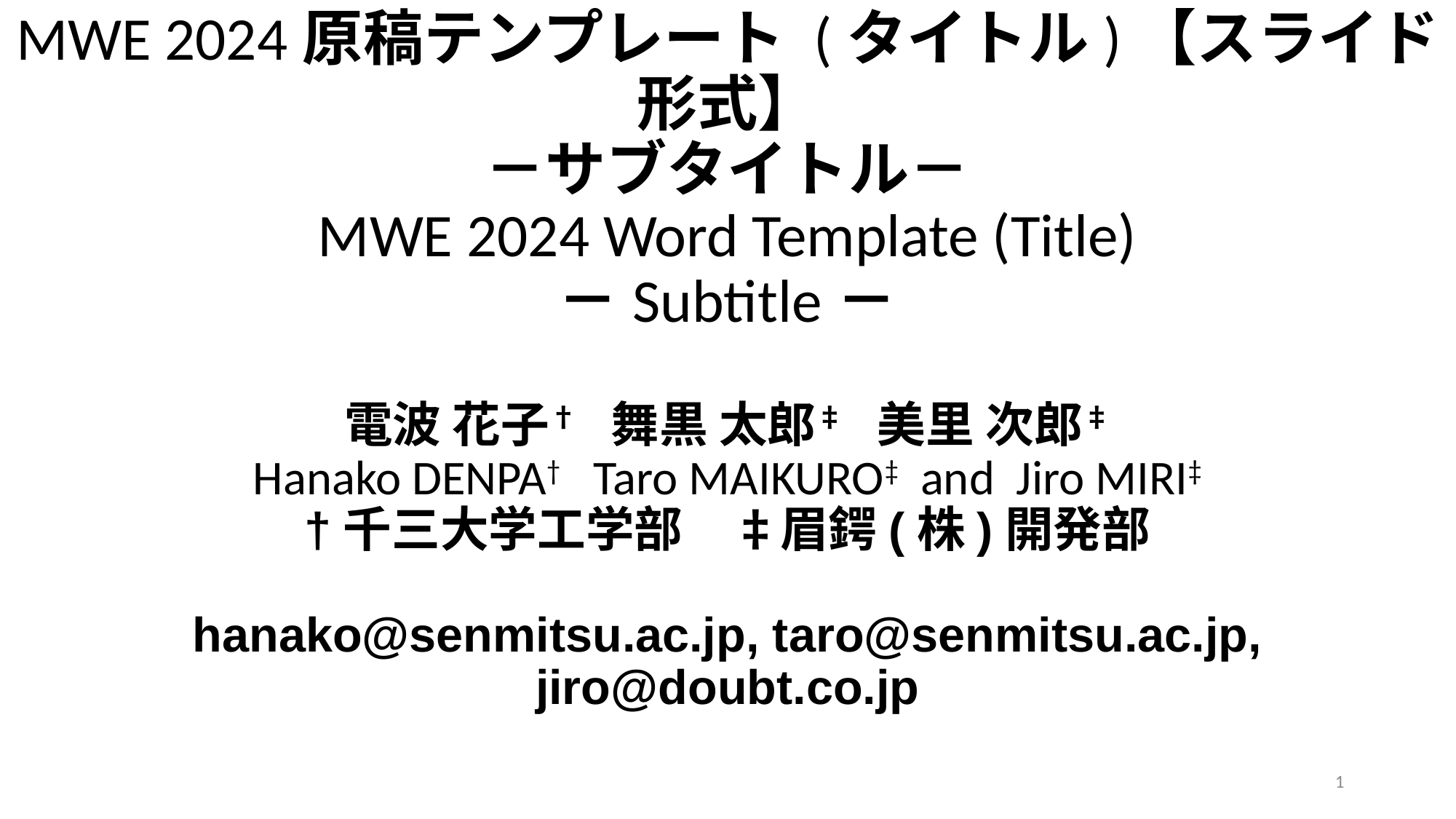

# MWE 2024原稿テンプレート (タイトル)【スライド形式】 －サブタイトル－ MWE 2024 Word Template (Title) －Subtitle－ 電波 花子†   舞黒 太郎‡   美里 次郎‡ Hanako DENPA†   Taro MAIKURO‡  and  Jiro MIRI‡ †千三大学工学部　‡眉鍔(株)開発部 hanako@senmitsu.ac.jp, taro@senmitsu.ac.jp, jiro@doubt.co.jp
1